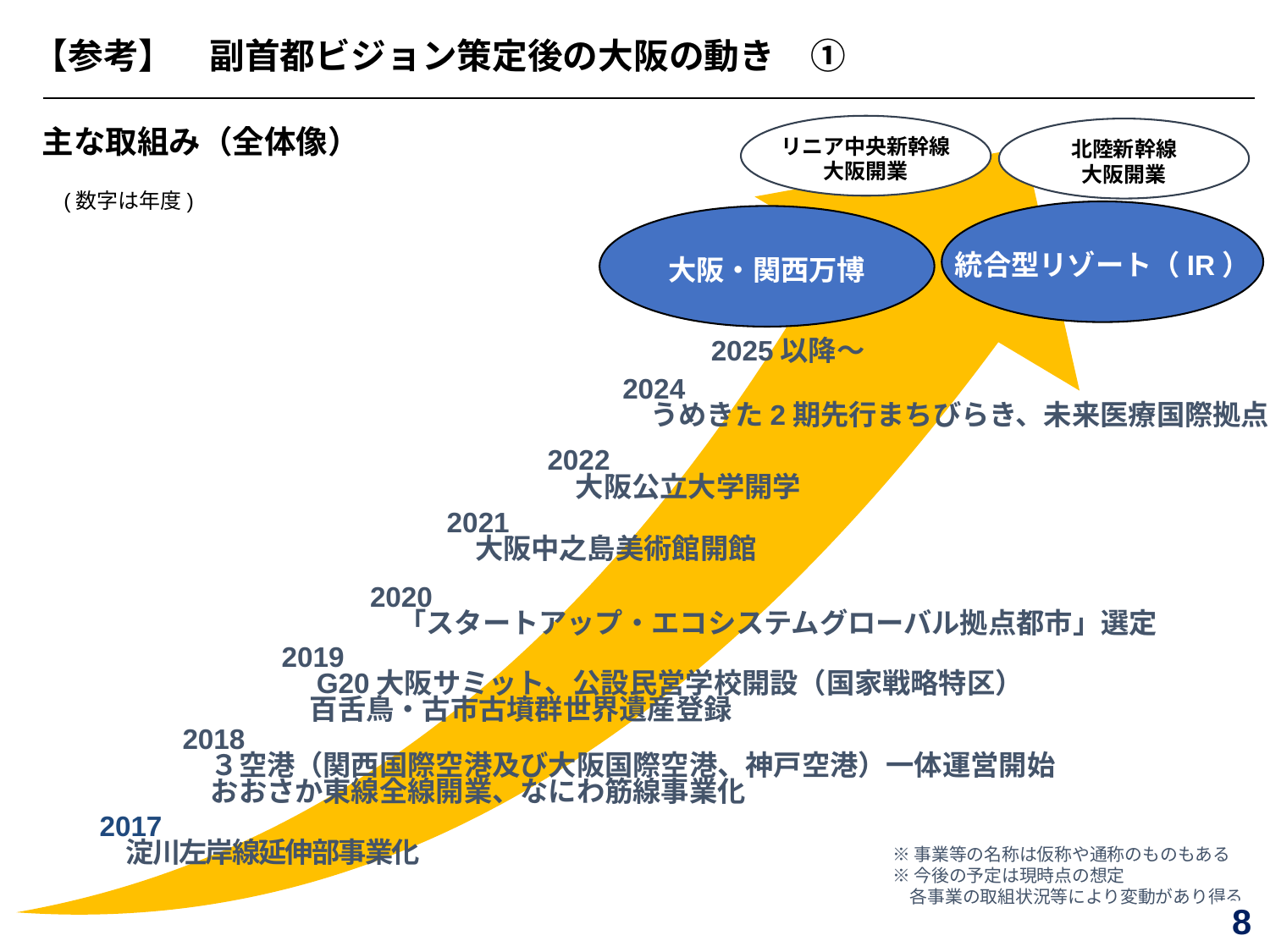

【参考】　副首都ビジョン策定後の大阪の動き　①
リニア中央新幹線
大阪開業
主な取組み（全体像）
北陸新幹線
大阪開業
(数字は年度)

統合型リゾート（IR）
大阪・関西万博
2025以降～
2024
　うめきた2期先行まちびらき、未来医療国際拠点開業
2022
　大阪公立大学開学
2021
　大阪中之島美術館開館
2020
　「スタートアップ・エコシステムグローバル拠点都市」選定
2019
　G20大阪サミット、公設民営学校開設（国家戦略特区）
　百舌鳥・古市古墳群世界遺産登録
2018
　３空港（関西国際空港及び大阪国際空港、神戸空港）一体運営開始
　おおさか東線全線開業、なにわ筋線事業化
2017
　淀川左岸線延伸部事業化
※事業等の名称は仮称や通称のものもある
※今後の予定は現時点の想定
　各事業の取組状況等により変動があり得る
 8